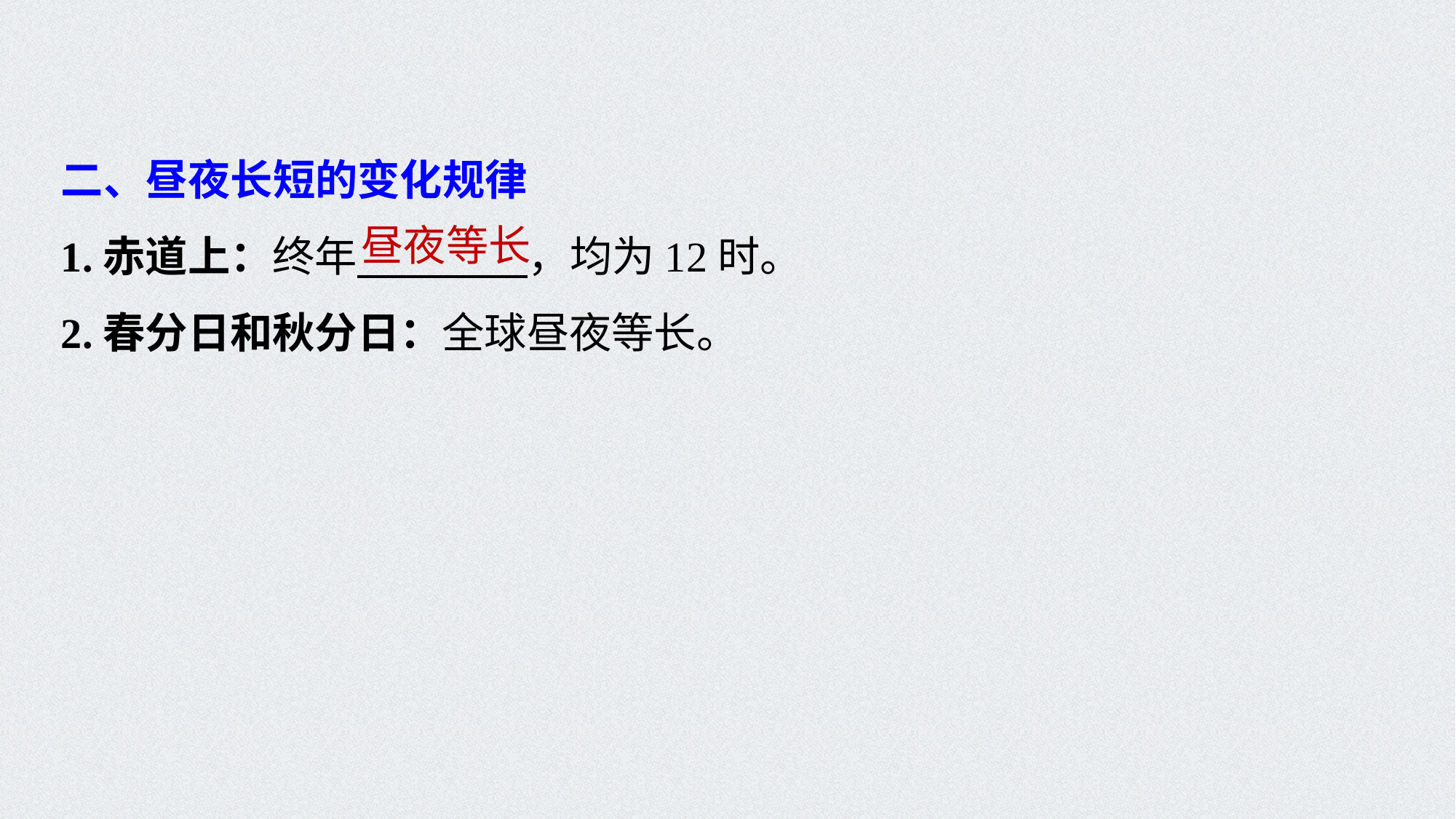

二、昼夜长短的变化规律
1.赤道上：终年                  ，均为12时。
2.春分日和秋分日：全球昼夜等长。
昼夜等长